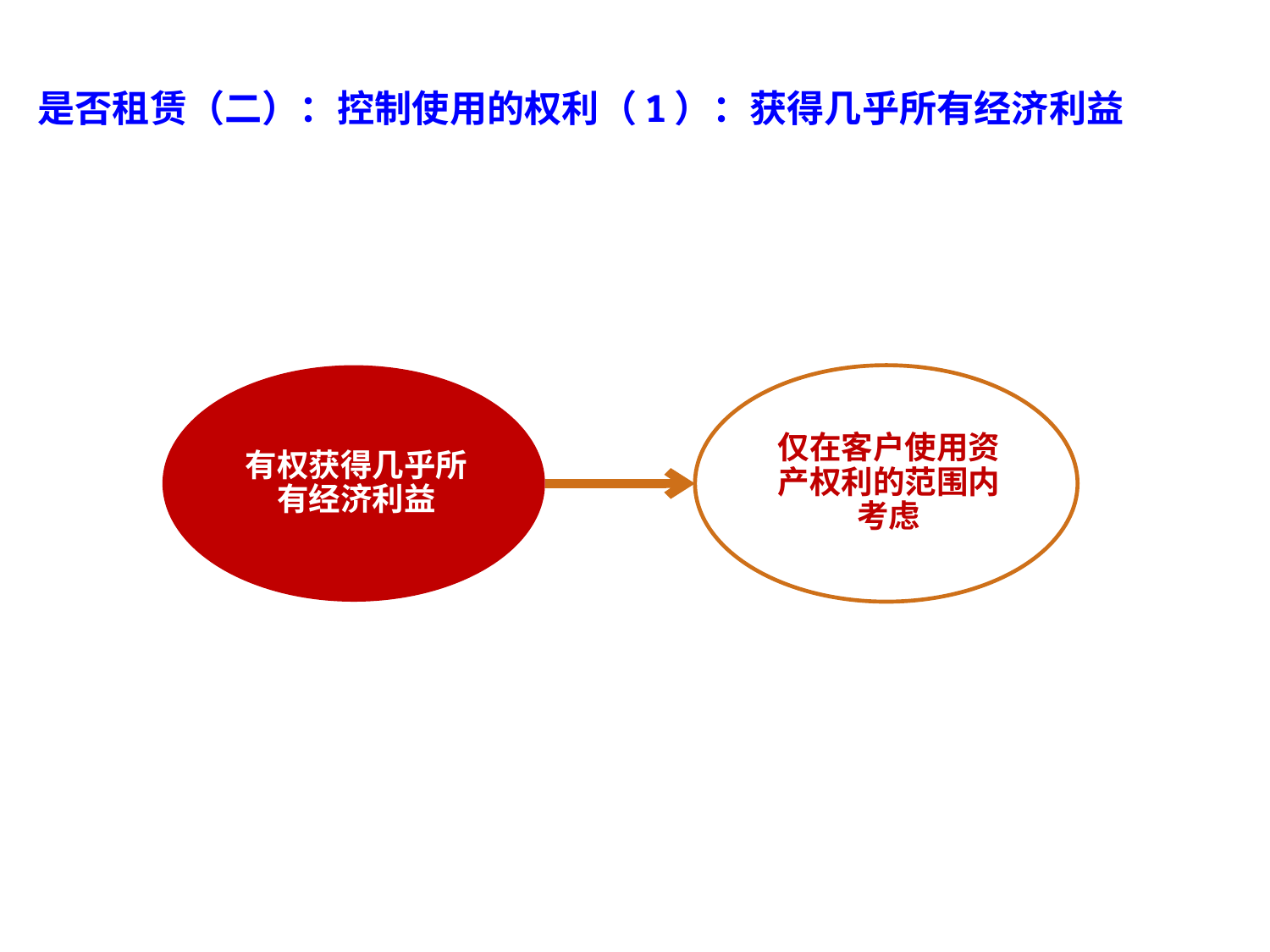

# 是否租赁（二）：控制使用的权利（1）：获得几乎所有经济利益
有权获得几乎所有经济利益
仅在客户使用资产权利的范围内考虑
81